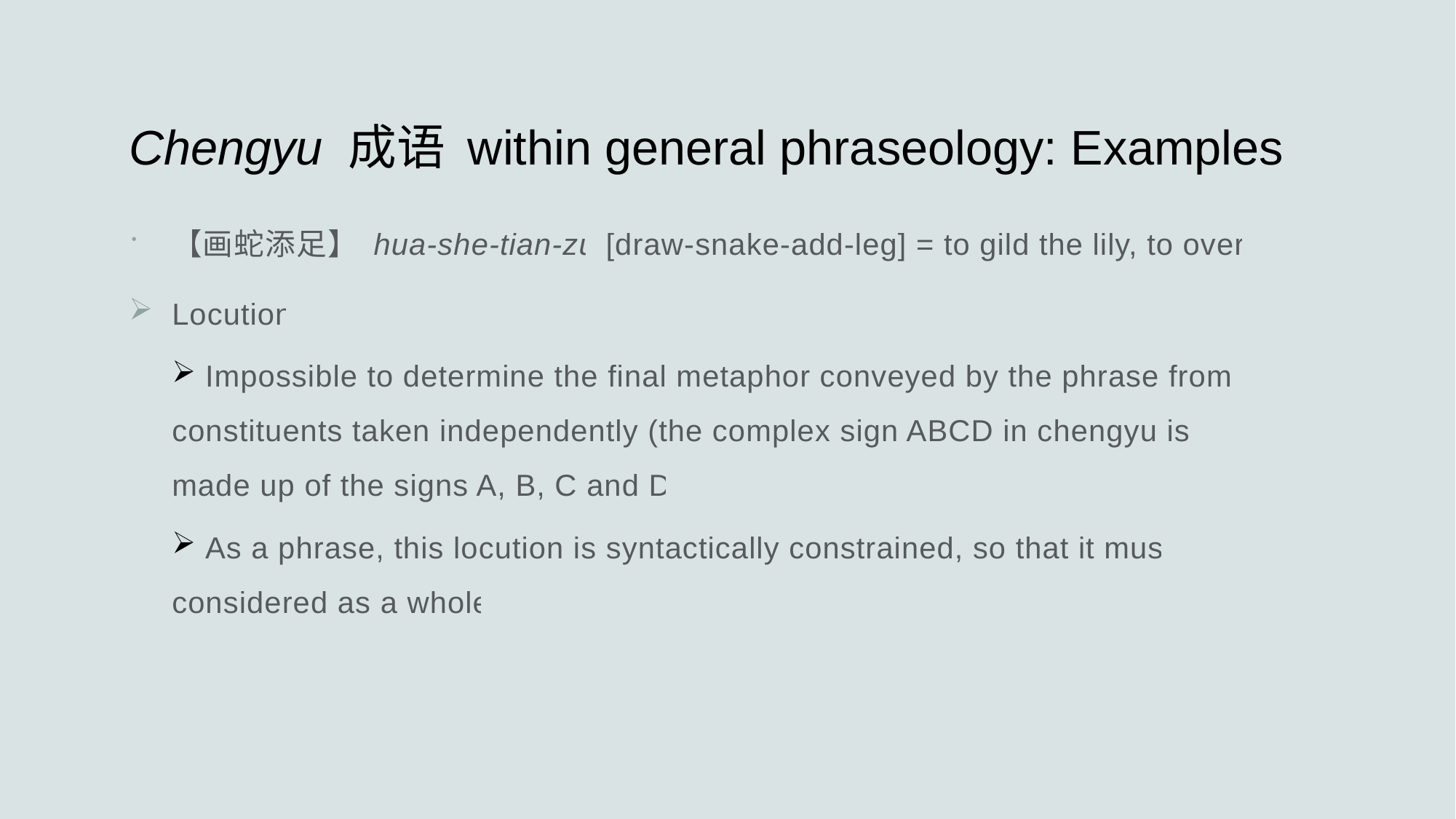

# Chengyu 成语 within general phraseology: Examples
【画蛇添足】 hua-she-tian-zu [draw-snake-add-leg] = to gild the lily, to overdo
Locution
 Impossible to determine the final metaphor conveyed by the phrase from the constituents taken independently (the complex sign ABCD in chengyu is not made up of the signs A, B, C and D).
 As a phrase, this locution is syntactically constrained, so that it must be considered as a whole.